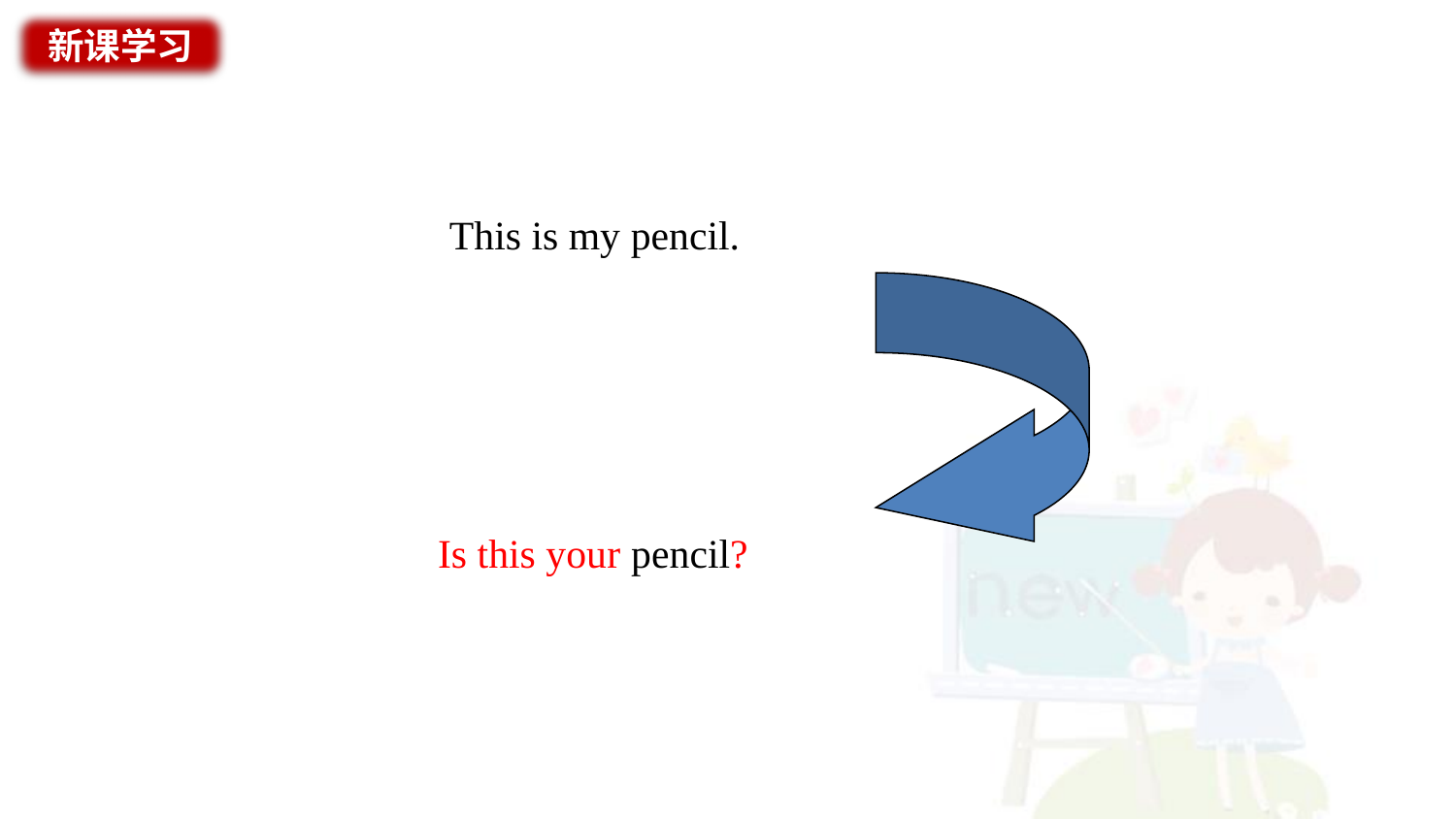

新课学习
This is my pencil.

Is this your pencil?